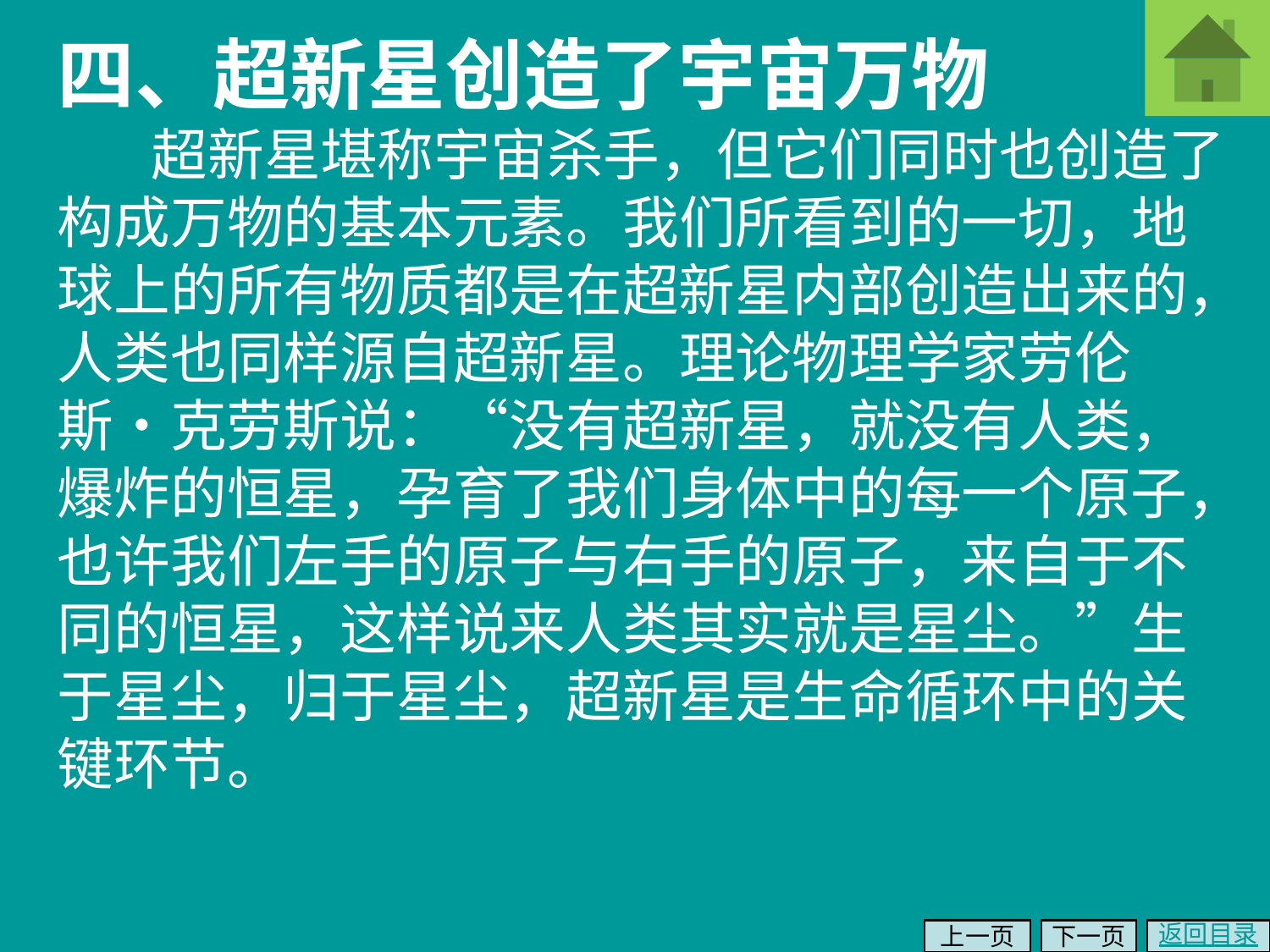

四、超新星创造了宇宙万物
            超新星堪称宇宙杀手，但它们同时也创造了构成万物的基本元素。我们所看到的一切，地球上的所有物质都是在超新星内部创造出来的，人类也同样源自超新星。理论物理学家劳伦斯•克劳斯说：“没有超新星，就没有人类，爆炸的恒星，孕育了我们身体中的每一个原子，也许我们左手的原子与右手的原子，来自于不同的恒星，这样说来人类其实就是星尘。”生于星尘，归于星尘，超新星是生命循环中的关键环节。

上一页
下一页
返回目录